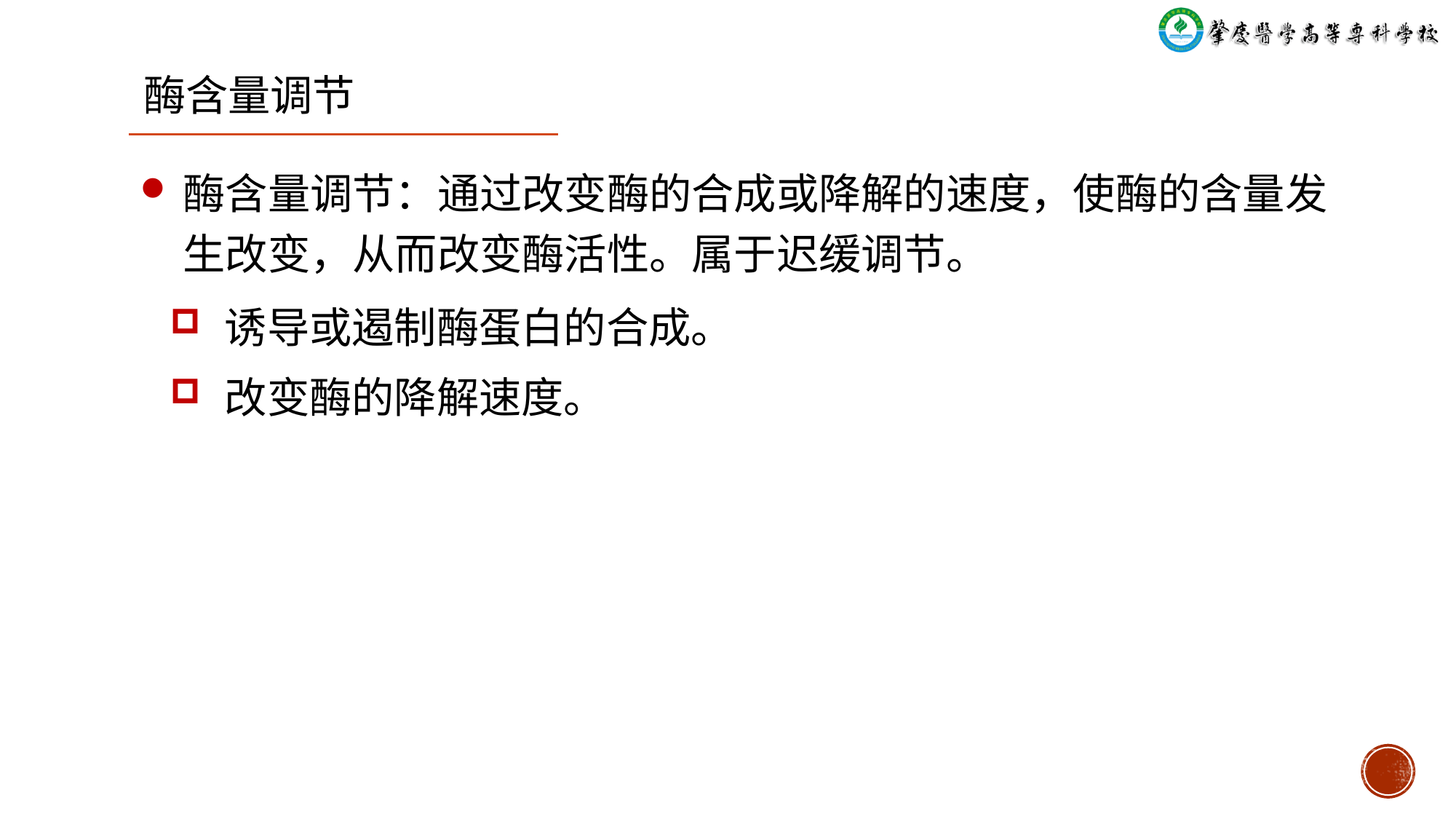

酶含量调节
酶含量调节：通过改变酶的合成或降解的速度，使酶的含量发生改变，从而改变酶活性。属于迟缓调节。
诱导或遏制酶蛋白的合成。
改变酶的降解速度。